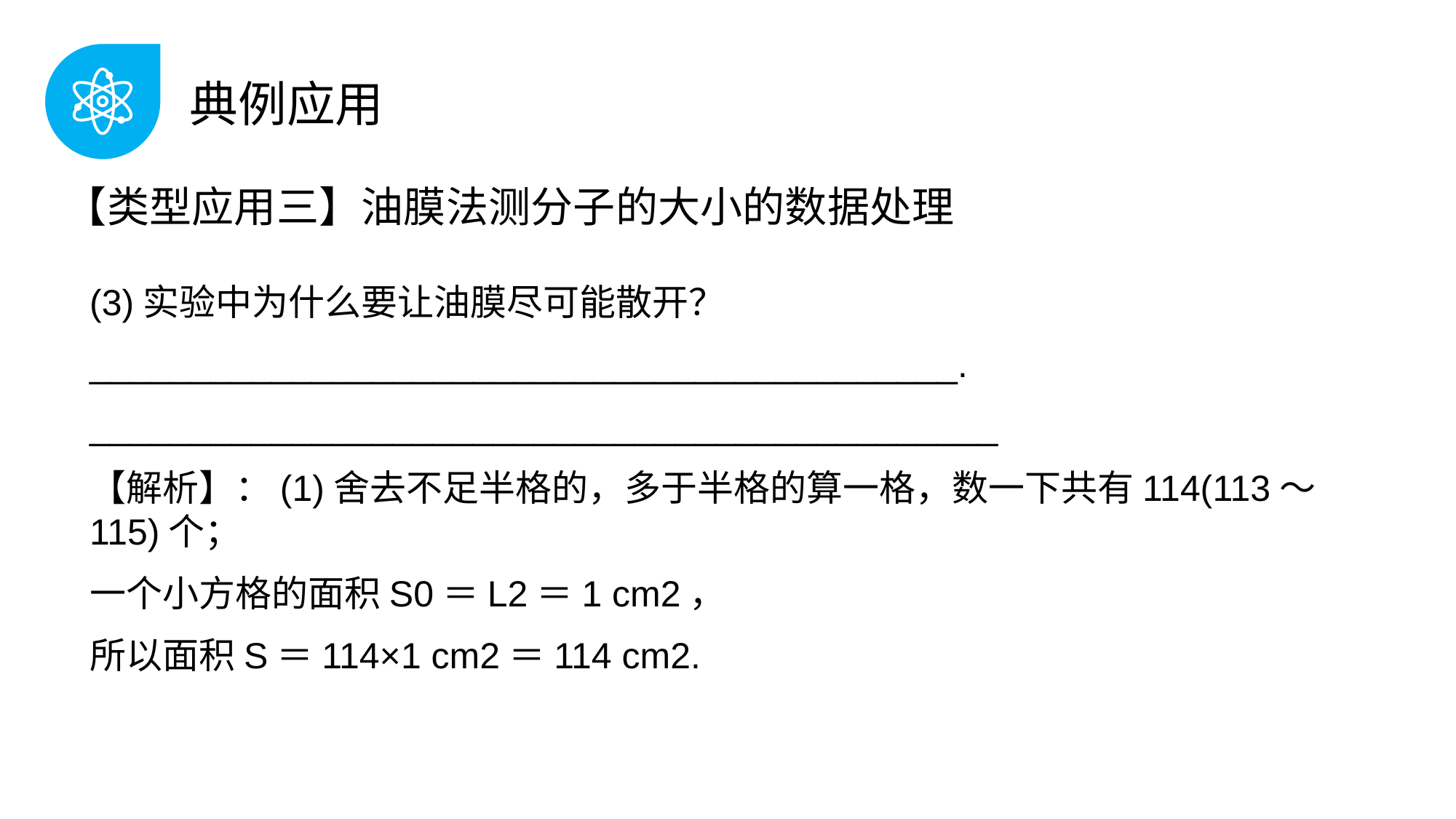

典例应用
 【类型应用三】油膜法测分子的大小的数据处理
(3)实验中为什么要让油膜尽可能散开？
___________________________________________.
_____________________________________________
【解析】：(1)舍去不足半格的，多于半格的算一格，数一下共有114(113～115)个；
一个小方格的面积S0＝L2＝1 cm2，
所以面积S＝114×1 cm2＝114 cm2.